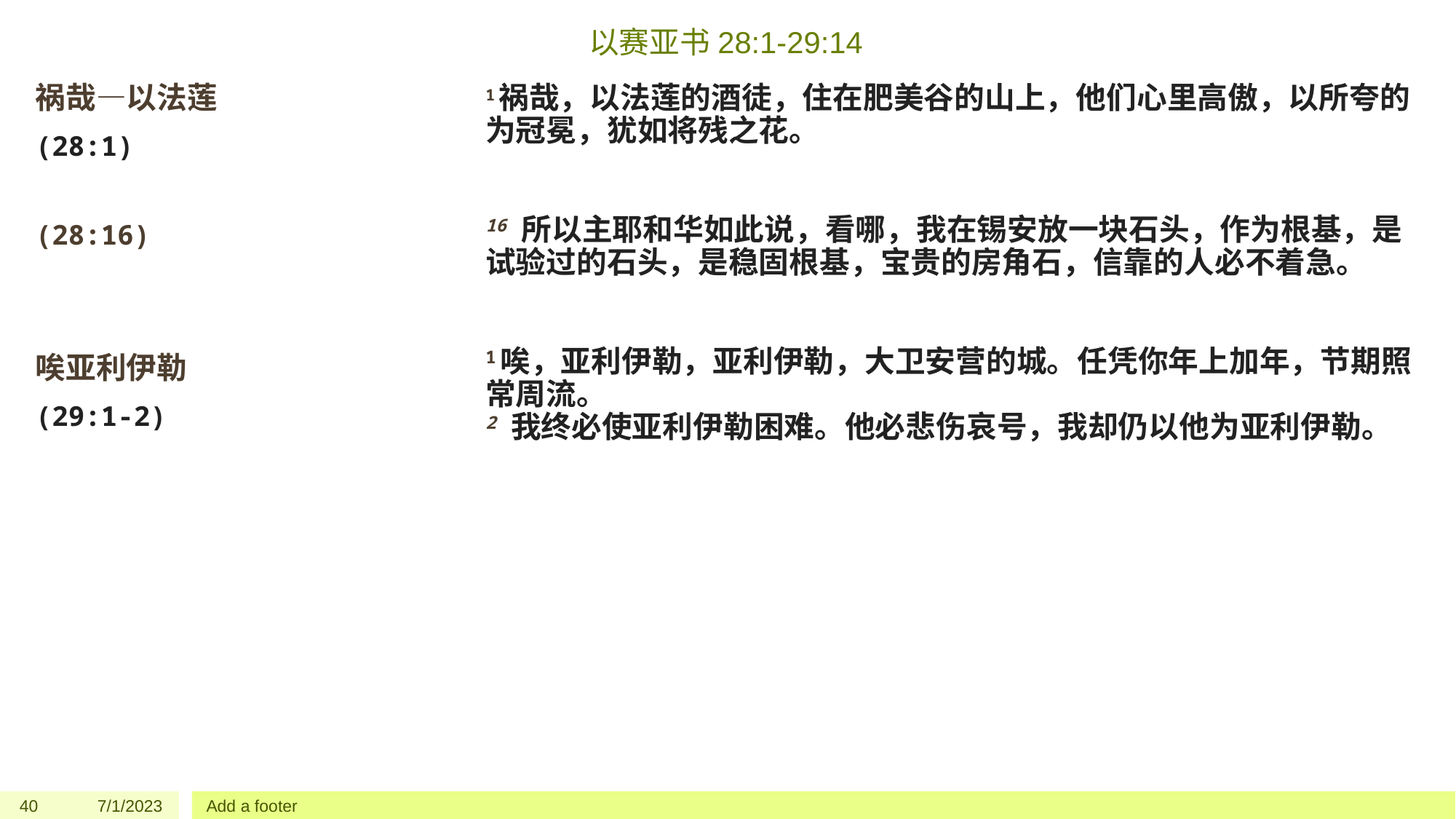

# 以赛亚书28:1-29:14
祸哉—以法莲
(28:1)

(28:16)

唉亚利伊勒
(29:1-2)

1祸哉，以法莲的酒徒，住在肥美谷的山上，他们心里高傲，以所夸的为冠冕，犹如将残之花。

16 所以主耶和华如此说，看哪，我在锡安放一块石头，作为根基，是试验过的石头，是稳固根基，宝贵的房角石，信靠的人必不着急。

1唉，亚利伊勒，亚利伊勒，大卫安营的城。任凭你年上加年，节期照常周流。
2 我终必使亚利伊勒困难。他必悲伤哀号，我却仍以他为亚利伊勒。
40
7/1/2023
Add a footer